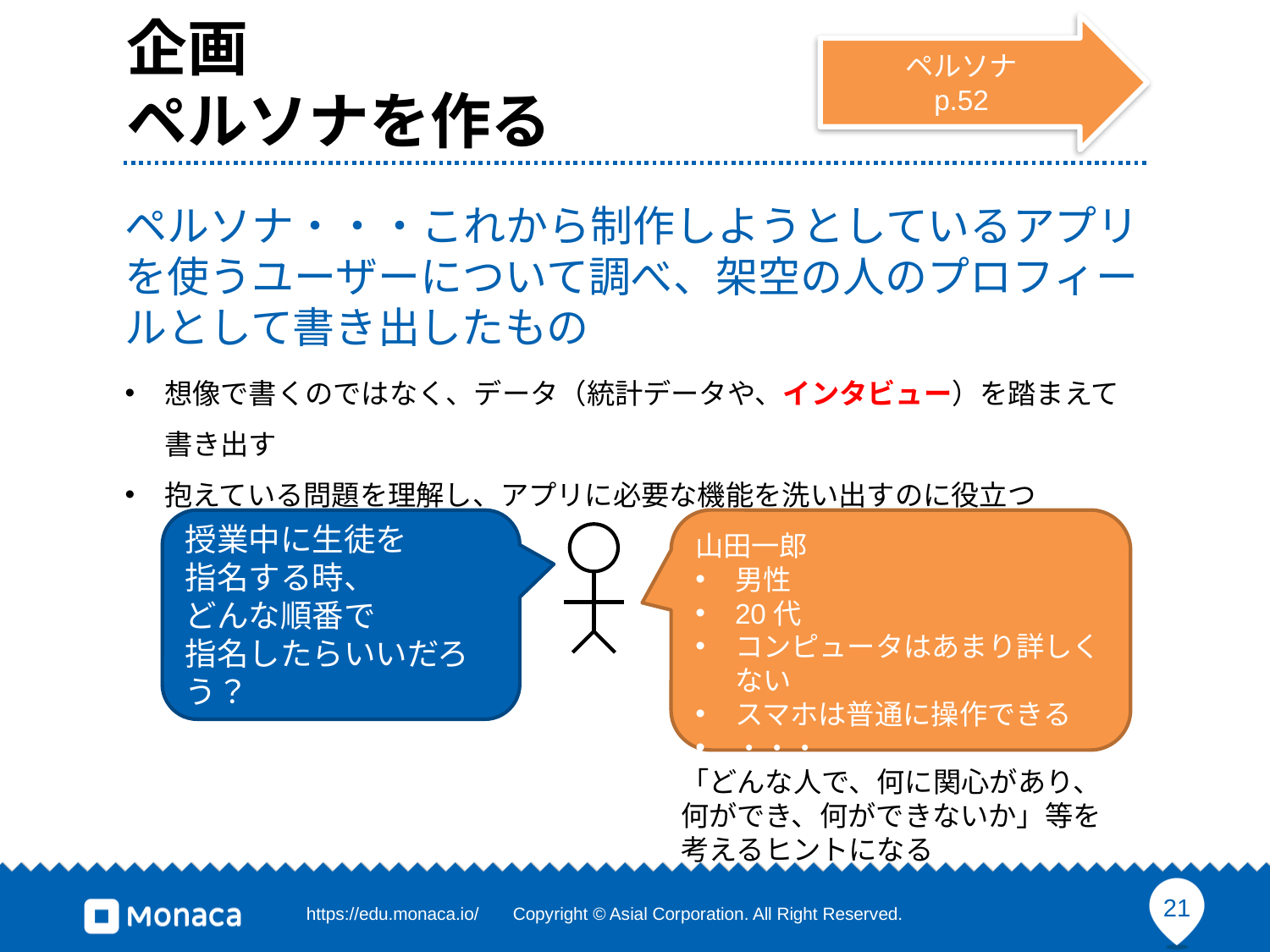

# 企画 ペルソナを作る
ペルソナ
p.52
ペルソナ・・・これから制作しようとしているアプリを使うユーザーについて調べ、架空の人のプロフィールとして書き出したもの
想像で書くのではなく、データ（統計データや、インタビュー）を踏まえて書き出す
抱えている問題を理解し、アプリに必要な機能を洗い出すのに役立つ

山田一郎
男性
20代
コンピュータはあまり詳しくない
スマホは普通に操作できる
・・・
授業中に生徒を
指名する時、
どんな順番で
指名したらいいだろう？

「どんな人で、何に関心があり、
何ができ、何ができないか」等を
考えるヒントになる